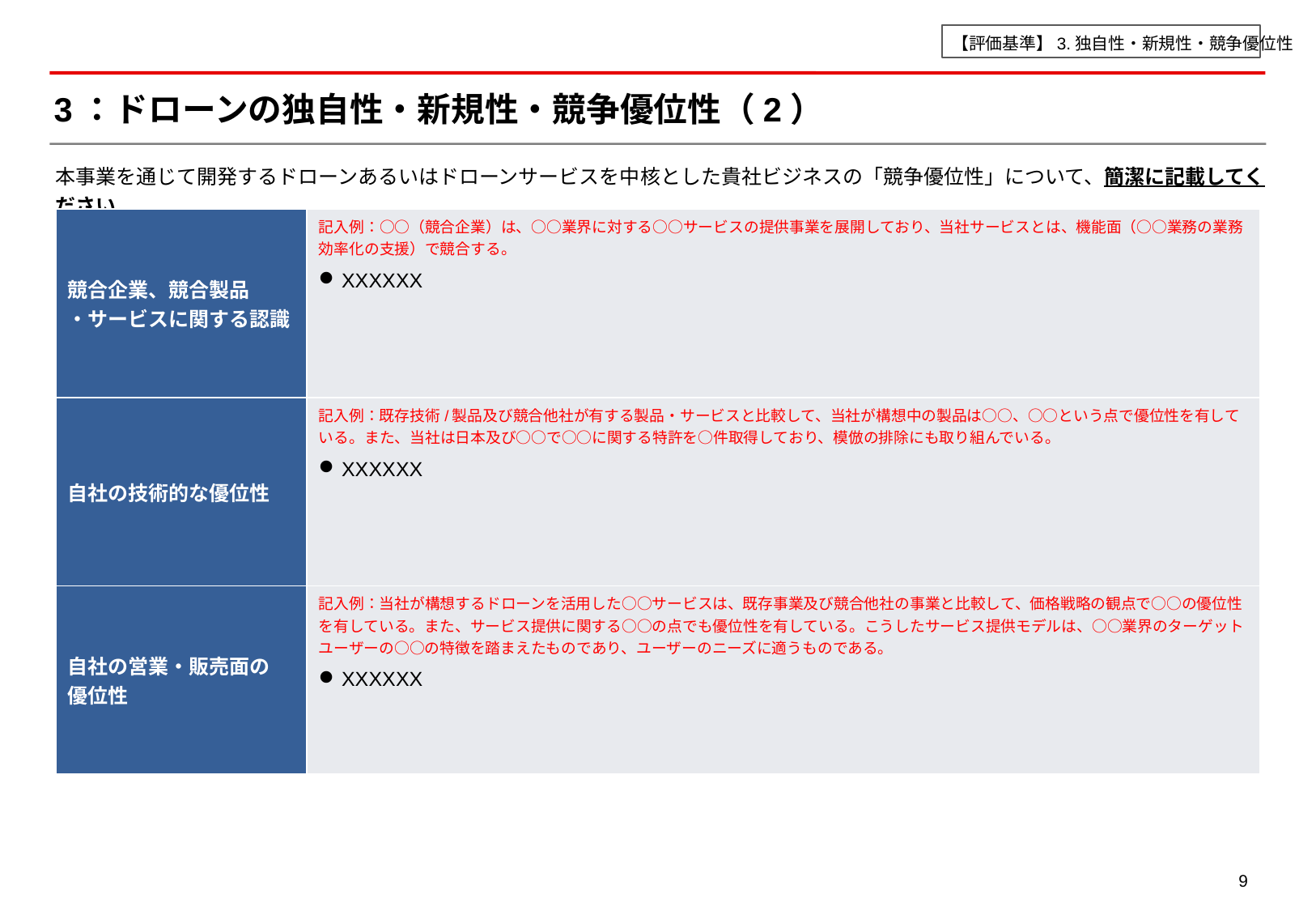

【評価基準】3.独自性・新規性・競争優位性
# 3：ドローンの独自性・新規性・競争優位性（2）
本事業を通じて開発するドローンあるいはドローンサービスを中核とした貴社ビジネスの「競争優位性」について、簡潔に記載してください。
| 競合企業、競合製品 ・サービスに関する認識 | 記入例：○○（競合企業）は、○○業界に対する○○サービスの提供事業を展開しており、当社サービスとは、機能面（○○業務の業務効率化の支援）で競合する。 XXXXXX |
| --- | --- |
| 自社の技術的な優位性 | 記入例：既存技術/製品及び競合他社が有する製品・サービスと比較して、当社が構想中の製品は○○、○○という点で優位性を有している。また、当社は日本及び○○で○○に関する特許を○件取得しており、模倣の排除にも取り組んでいる。 XXXXXX |
| 自社の営業・販売面の 優位性 | 記入例：当社が構想するドローンを活用した○○サービスは、既存事業及び競合他社の事業と比較して、価格戦略の観点で○○の優位性を有している。また、サービス提供に関する○○の点でも優位性を有している。こうしたサービス提供モデルは、○○業界のターゲットユーザーの○○の特徴を踏まえたものであり、ユーザーのニーズに適うものである。 XXXXXX |